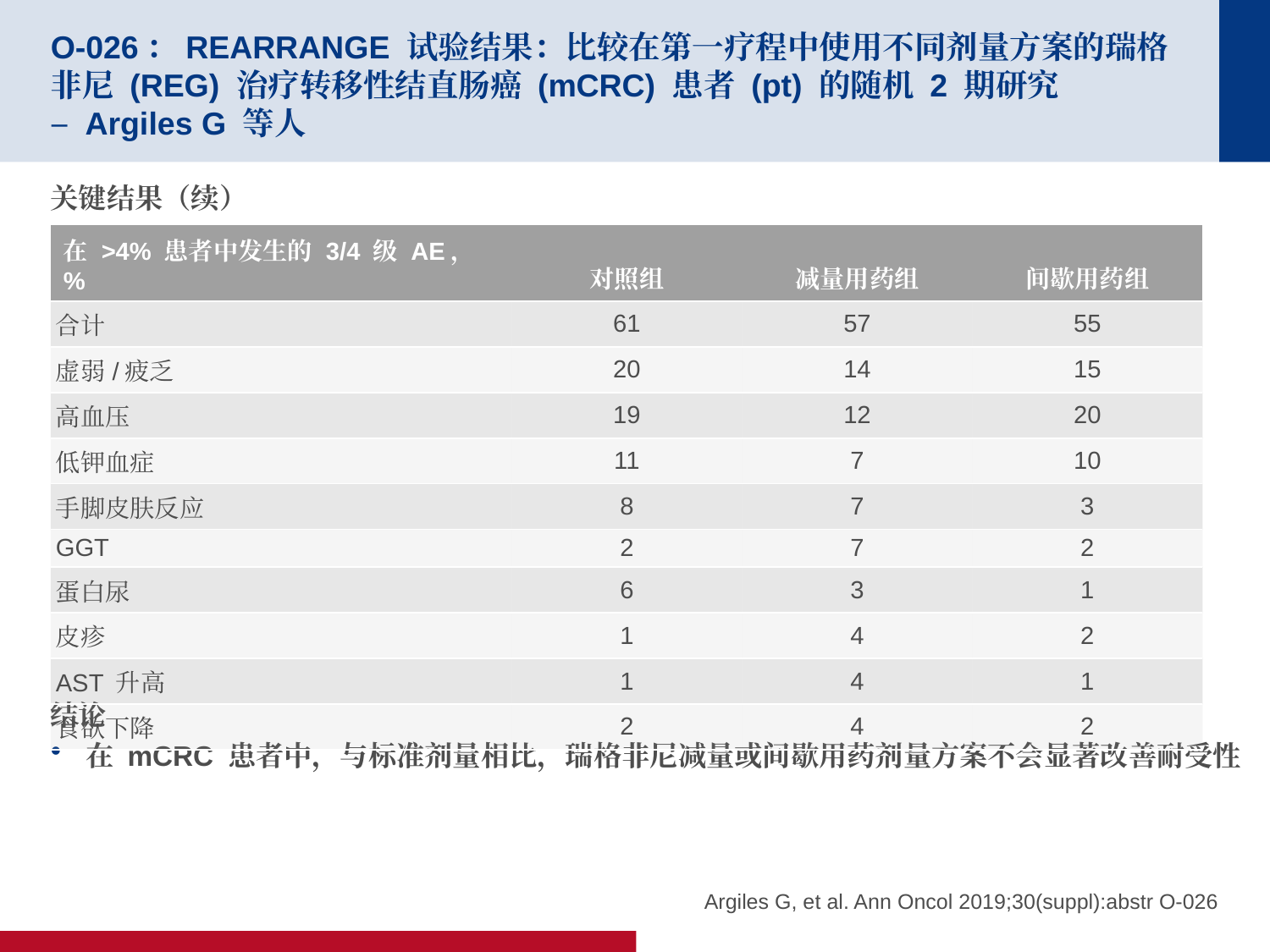

# O-026：REARRANGE 试验结果：比较在第一疗程中使用不同剂量方案的瑞格非尼 (REG) 治疗转移性结直肠癌 (mCRC) 患者 (pt) 的随机 2 期研究 – Argiles G 等人
关键结果（续）
结论
在 mCRC 患者中，与标准剂量相比，瑞格非尼减量或间歇用药剂量方案不会显著改善耐受性
| 在 >4% 患者中发生的 3/4 级 AE，% | 对照组 | 减量用药组 | 间歇用药组 |
| --- | --- | --- | --- |
| 合计 | 61 | 57 | 55 |
| 虚弱/疲乏 | 20 | 14 | 15 |
| 高血压 | 19 | 12 | 20 |
| 低钾血症 | 11 | 7 | 10 |
| 手脚皮肤反应 | 8 | 7 | 3 |
| GGT | 2 | 7 | 2 |
| 蛋白尿 | 6 | 3 | 1 |
| 皮疹 | 1 | 4 | 2 |
| AST 升高 | 1 | 4 | 1 |
| 食欲下降 | 2 | 4 | 2 |
Argiles G, et al. Ann Oncol 2019;30(suppl):abstr O-026